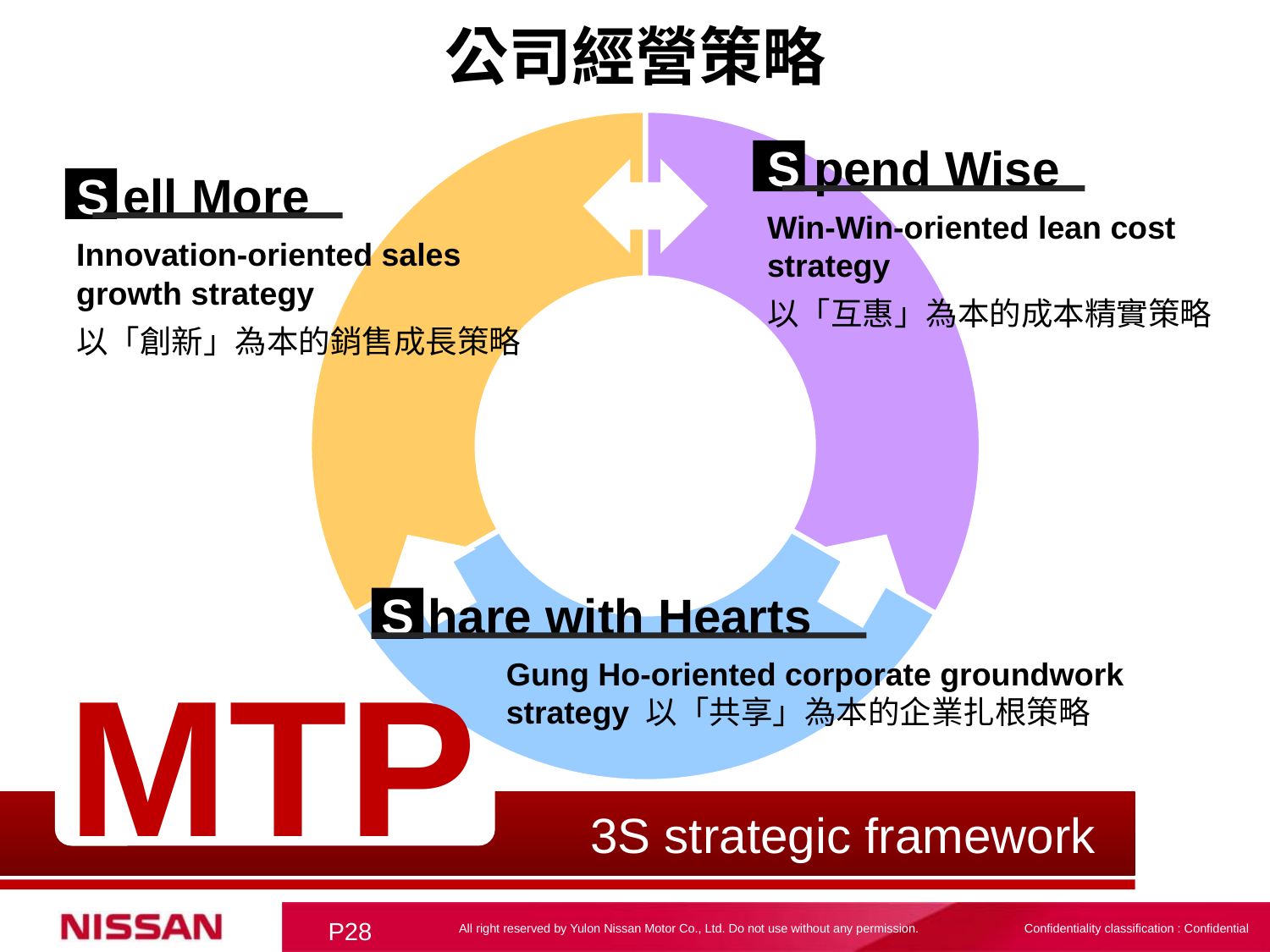

公司經營策略

### Chart

| Category | 銷售 |
|---|---|
| 第一季 | 0.3333333333333333 |
| 第二季 | 0.3333333333333333 |
| 第三季 | 0.3333333333333333 |
S pend Wise
Win-Win-oriented lean cost strategy
以「互惠」為本的成本精實策略

S ell More
Innovation-oriented sales growth strategy
以「創新」為本的銷售成長策略

S hare with Hearts
Gung Ho-oriented corporate groundwork strategy 以「共享」為本的企業扎根策略

MTP

                                          3S strategic framework